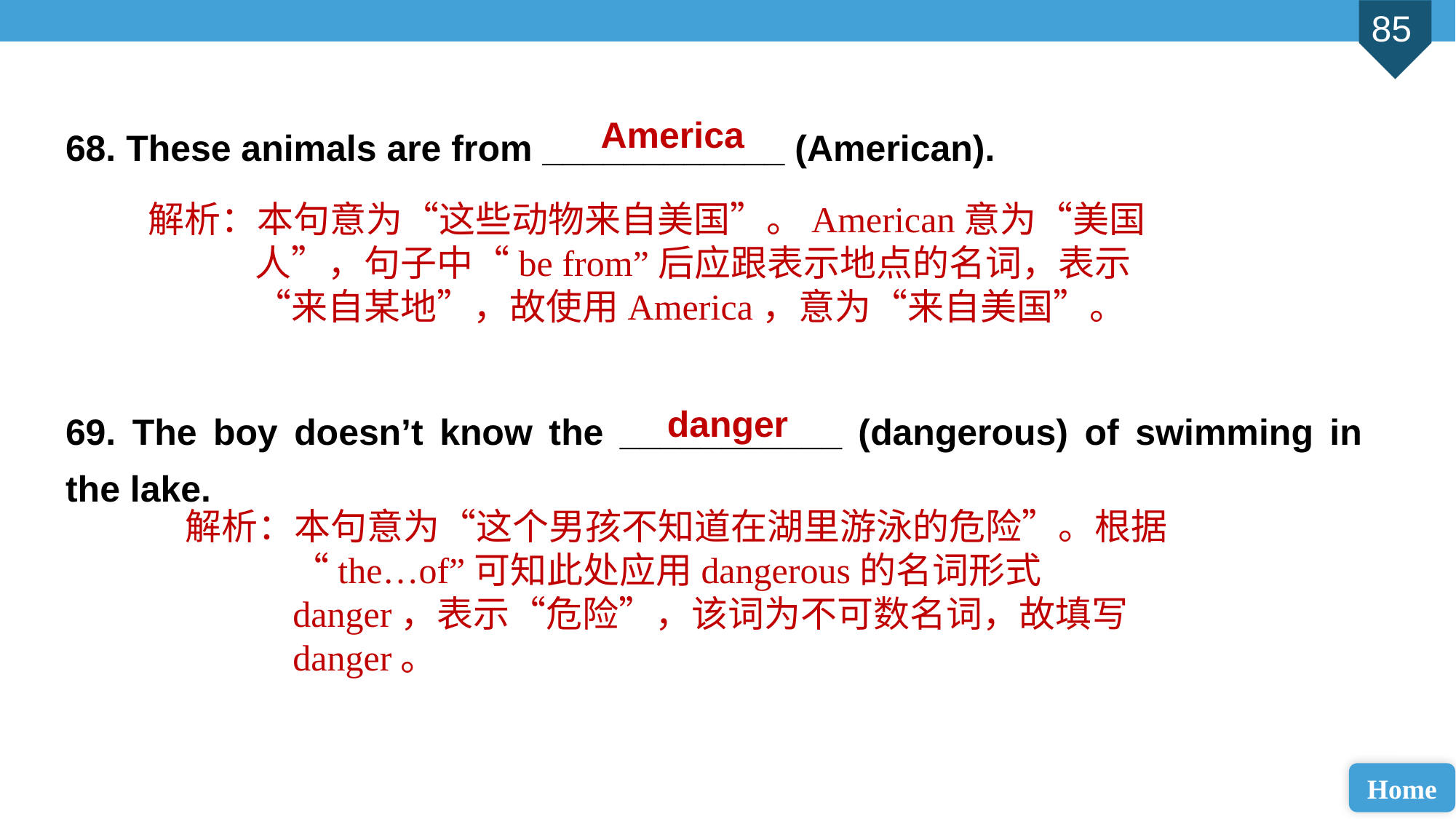

68. These animals are from ____________ (American).

69. The boy doesn’t know the ___________ (dangerous) of swimming in the lake.
America
解析：本句意为“这些动物来自美国”。American意为“美国人”，句子中“be from”后应跟表示地点的名词，表示“来自某地”，故使用America，意为“来自美国”。
danger
解析：本句意为“这个男孩不知道在湖里游泳的危险”。根据“the…of”可知此处应用dangerous的名词形式danger，表示“危险”，该词为不可数名词，故填写danger。